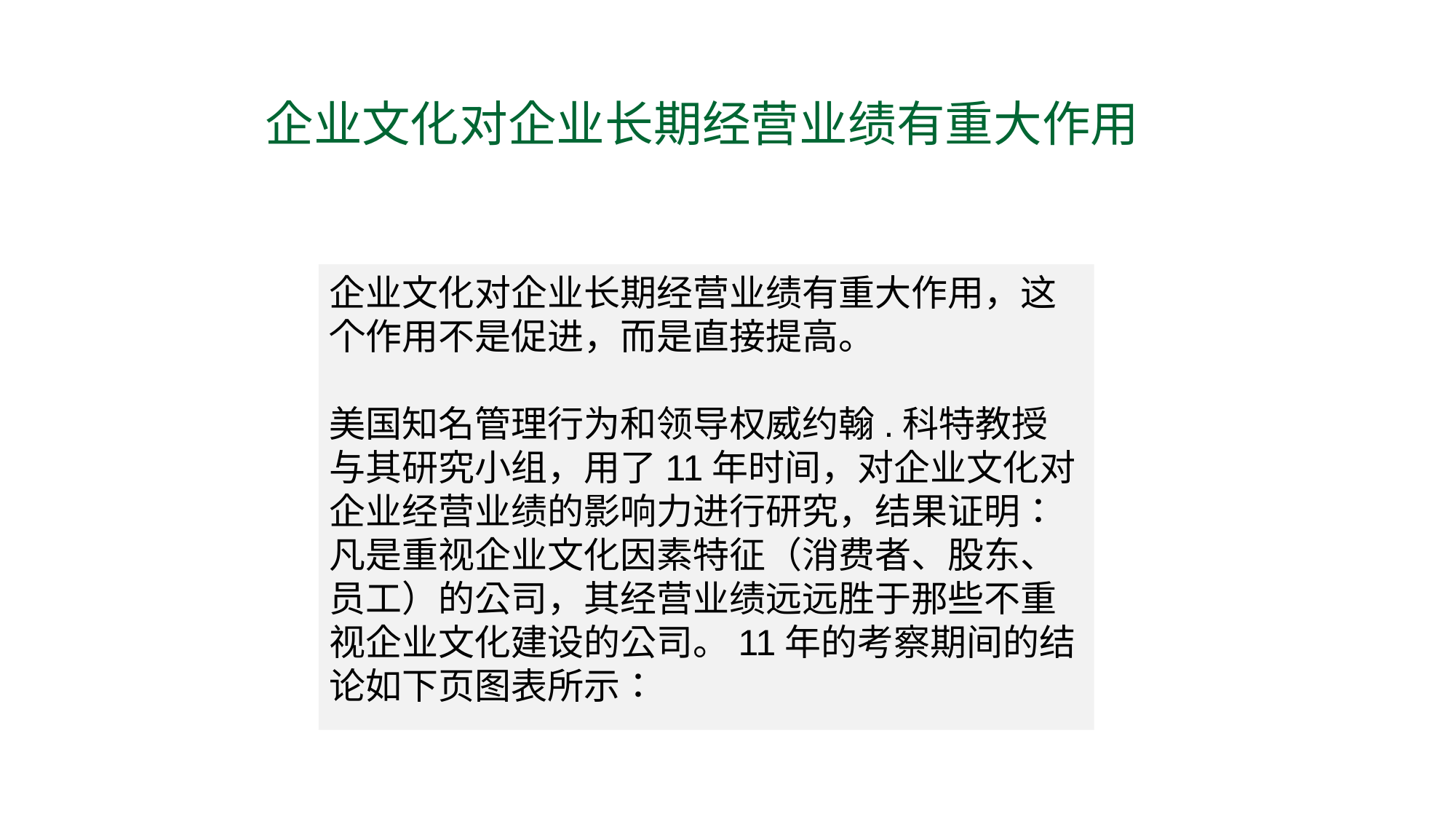

企业文化对企业长期经营业绩有重大作用
企业文化对企业长期经营业绩有重大作用，这个作用不是促进，而是直接提高。

美国知名管理行为和领导权威约翰.科特教授与其研究小组，用了11年时间，对企业文化对企业经营业绩的影响力进行研究，结果证明：
凡是重视企业文化因素特征（消费者、股东、员工）的公司，其经营业绩远远胜于那些不重视企业文化建设的公司。11年的考察期间的结论如下页图表所示：